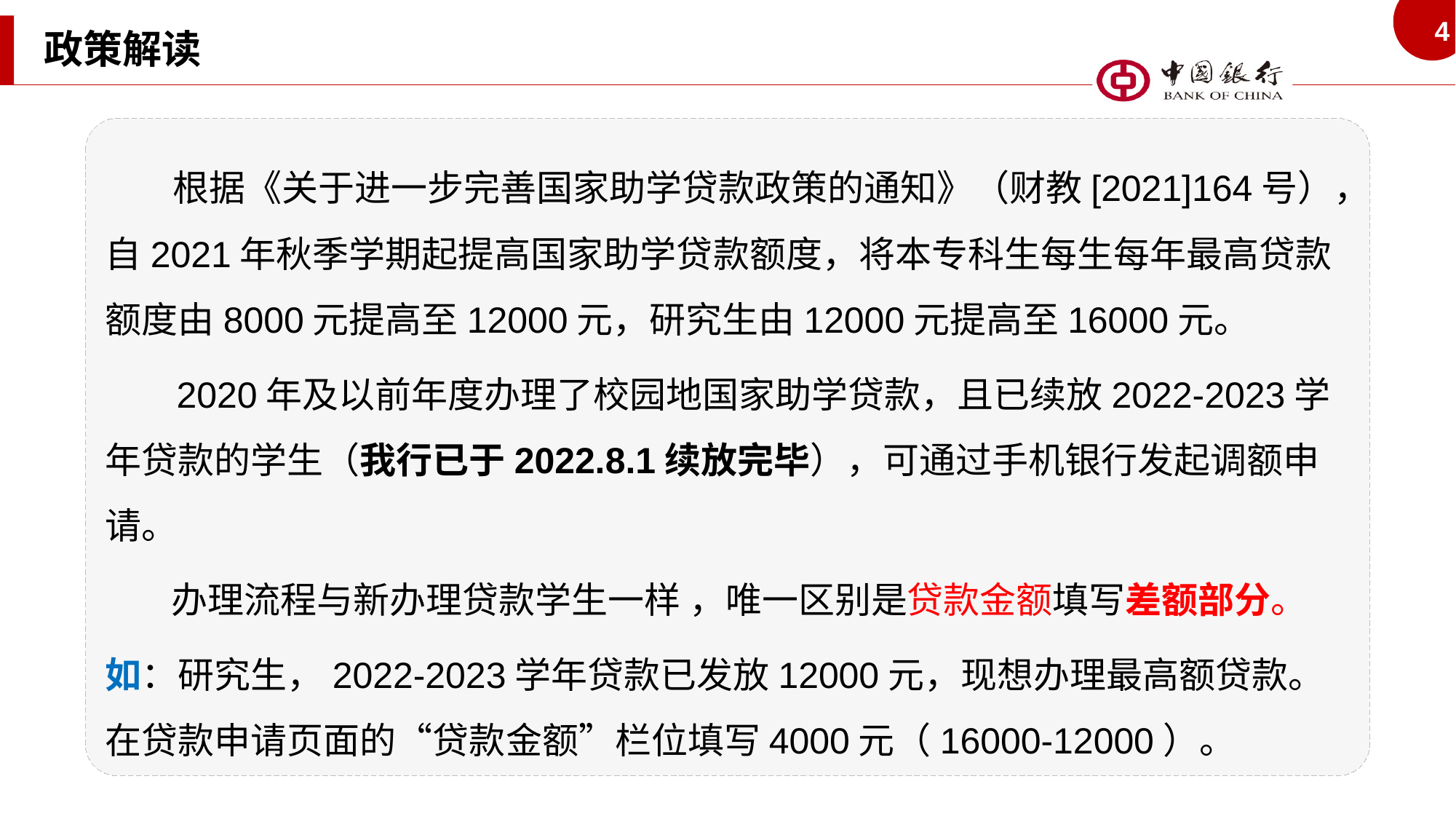

政策解读

        根据《关于进一步完善国家助学贷款政策的通知》（财教[2021]164号），自2021年秋季学期起提高国家助学贷款额度，将本专科生每生每年最高贷款额度由8000元提高至12000元，研究生由12000元提高至16000元。
       2020年及以前年度办理了校园地国家助学贷款，且已续放2022-2023学年贷款的学生（我行已于2022.8.1续放完毕），可通过手机银行发起调额申请。
       办理流程与新办理贷款学生一样 ，唯一区别是贷款金额填写差额部分。
如：研究生，2022-2023学年贷款已发放12000元，现想办理最高额贷款。在贷款申请页面的“贷款金额”栏位填写4000元（16000-12000）。